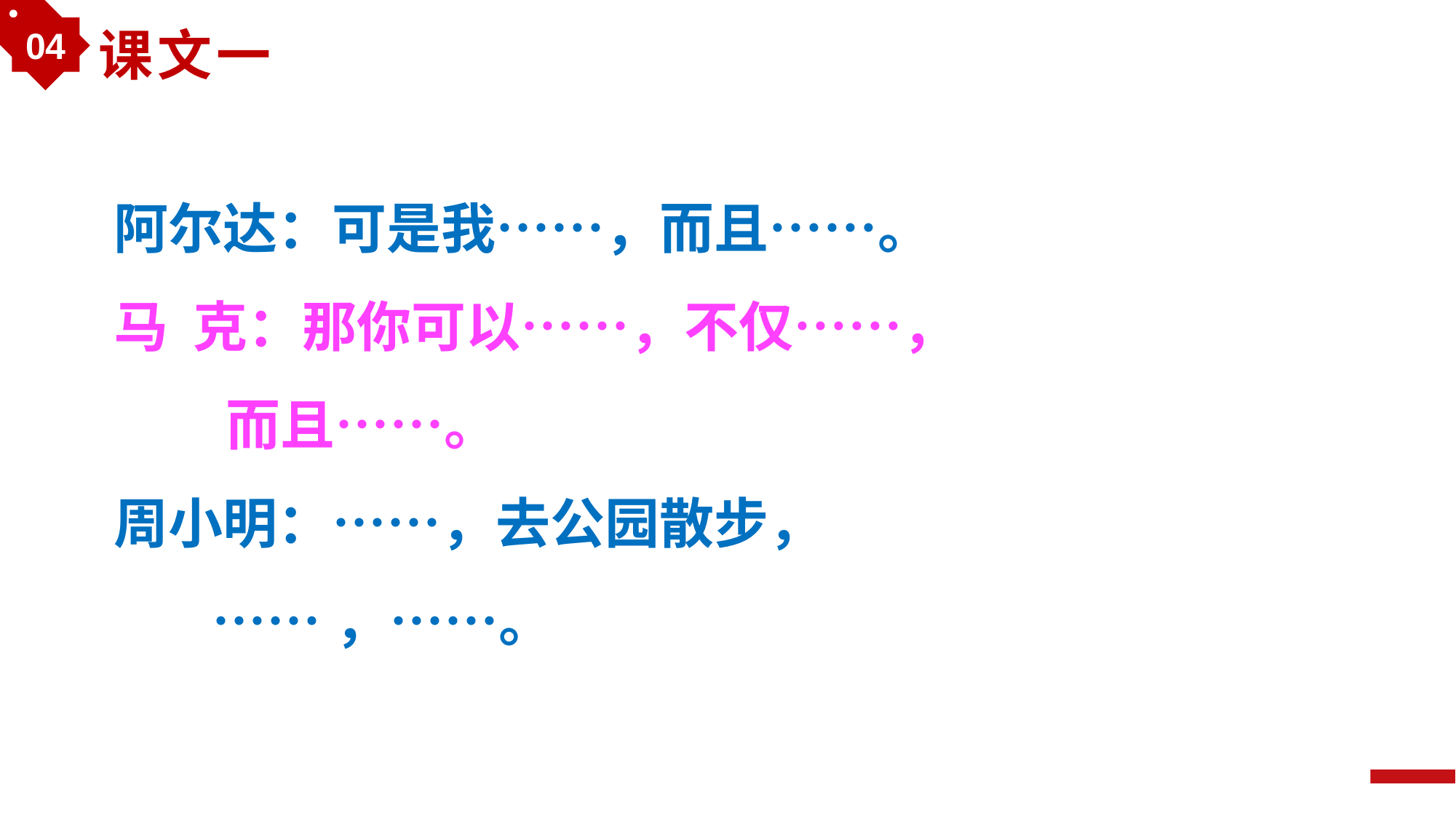

04
课文一
阿尔达：可是我……，而且……。
马  克：那你可以……，不仅……，
        而且……。
周小明：……，去公园散步，
        ……，……。